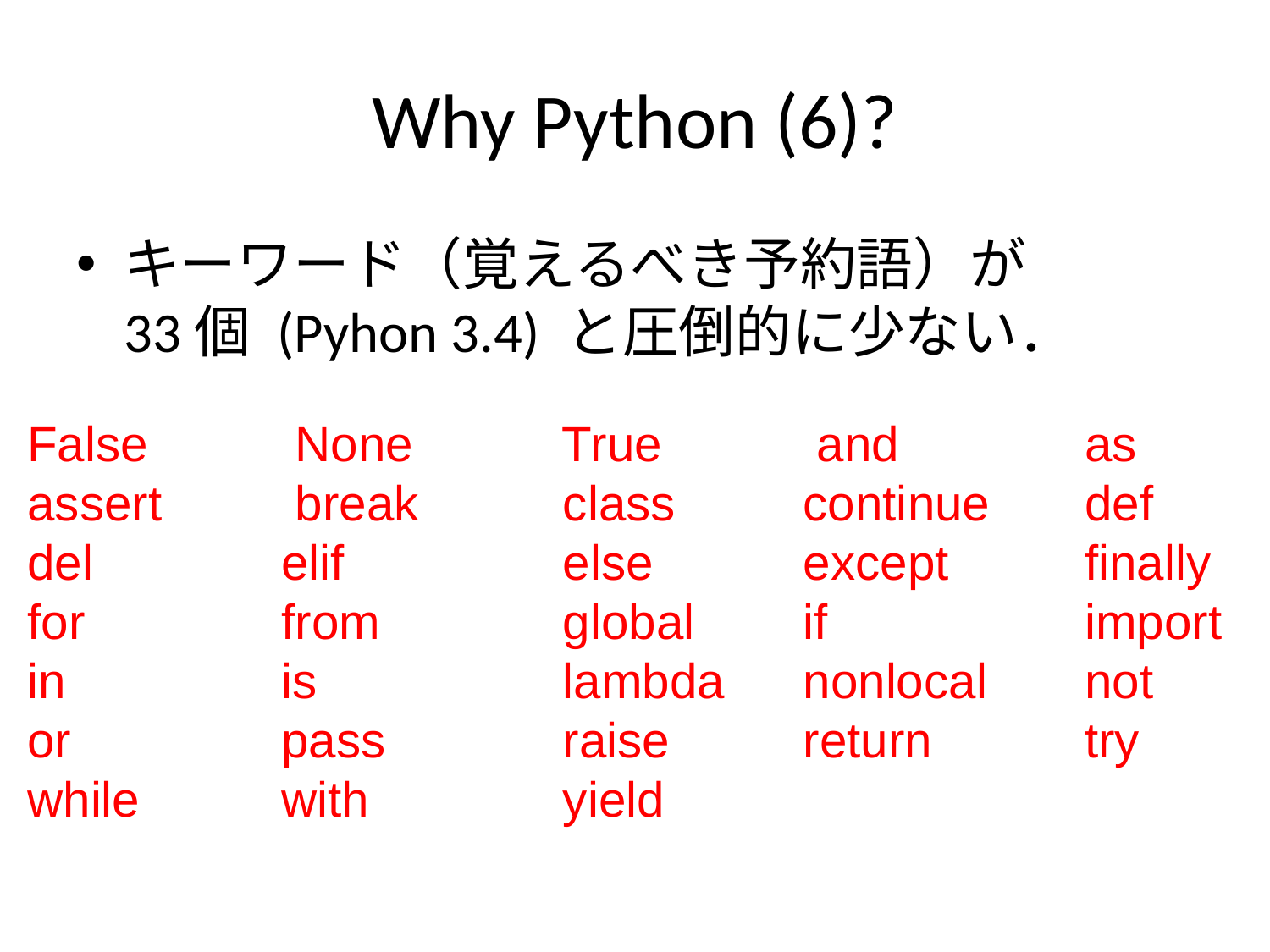

# Why Python (6)?
キーワード（覚えるべき予約語）が
33個 (Pyhon 3.4) と圧倒的に少ない．
False 	 None	  True		  and		   as
assert	 break	  class	 continue	   def
del 		elif 		  else 	 except 	   finally
for 		from 		  global	 if		   import
in 		is 		  lambda 	 nonlocal 	   not
or 		pass		  raise	 return 	   try
while 		with 		  yield